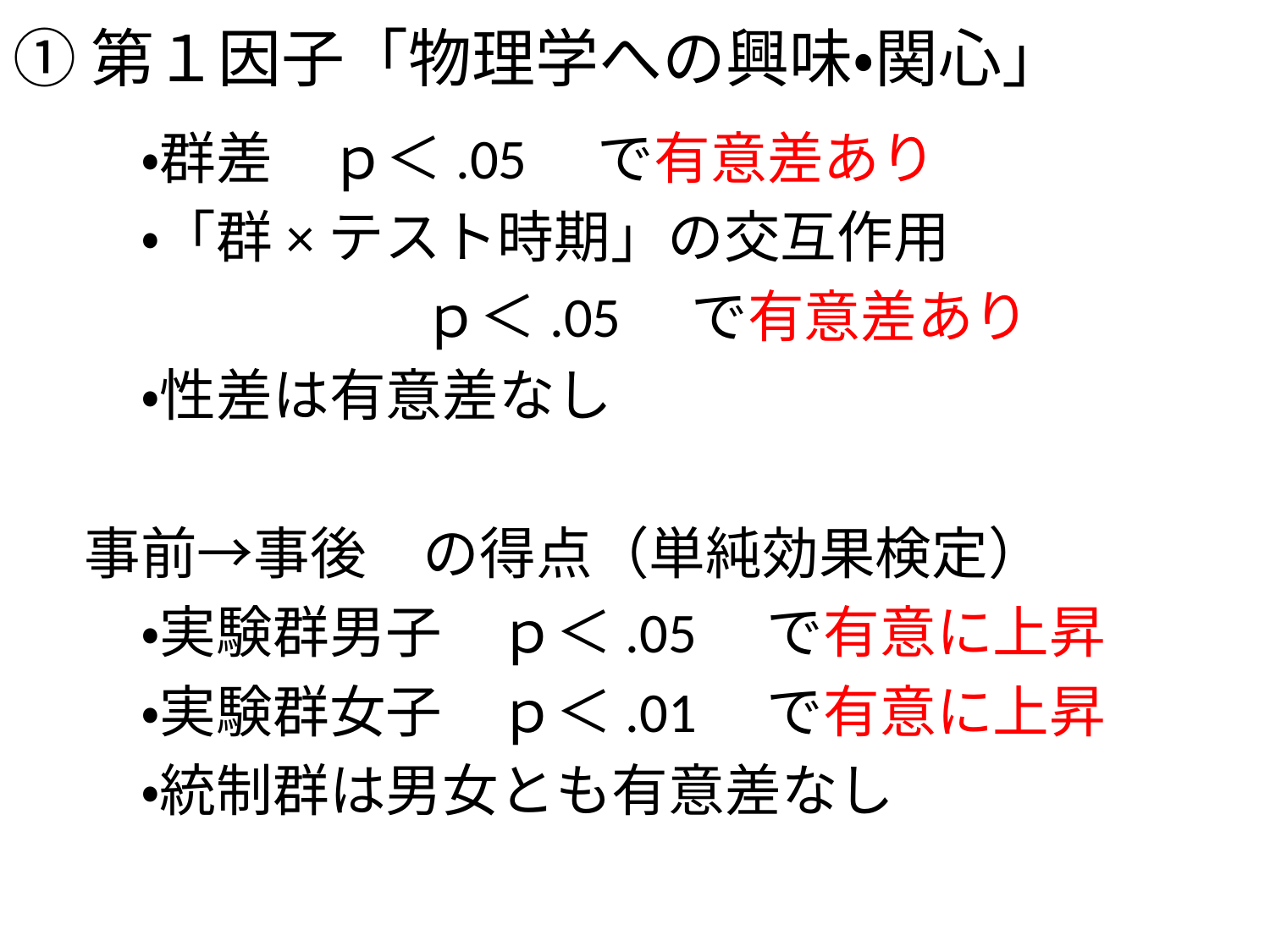

# ①第１因子「物理学への興味・関心」
　　・群差　ｐ＜.05　で有意差あり
　　・「群×テスト時期」の交互作用
　　　　　　　ｐ＜.05　で有意差あり
　　・性差は有意差なし

　事前→事後　の得点（単純効果検定）
　　・実験群男子　ｐ＜.05　で有意に上昇
　　・実験群女子　ｐ＜.01　で有意に上昇
　　・統制群は男女とも有意差なし